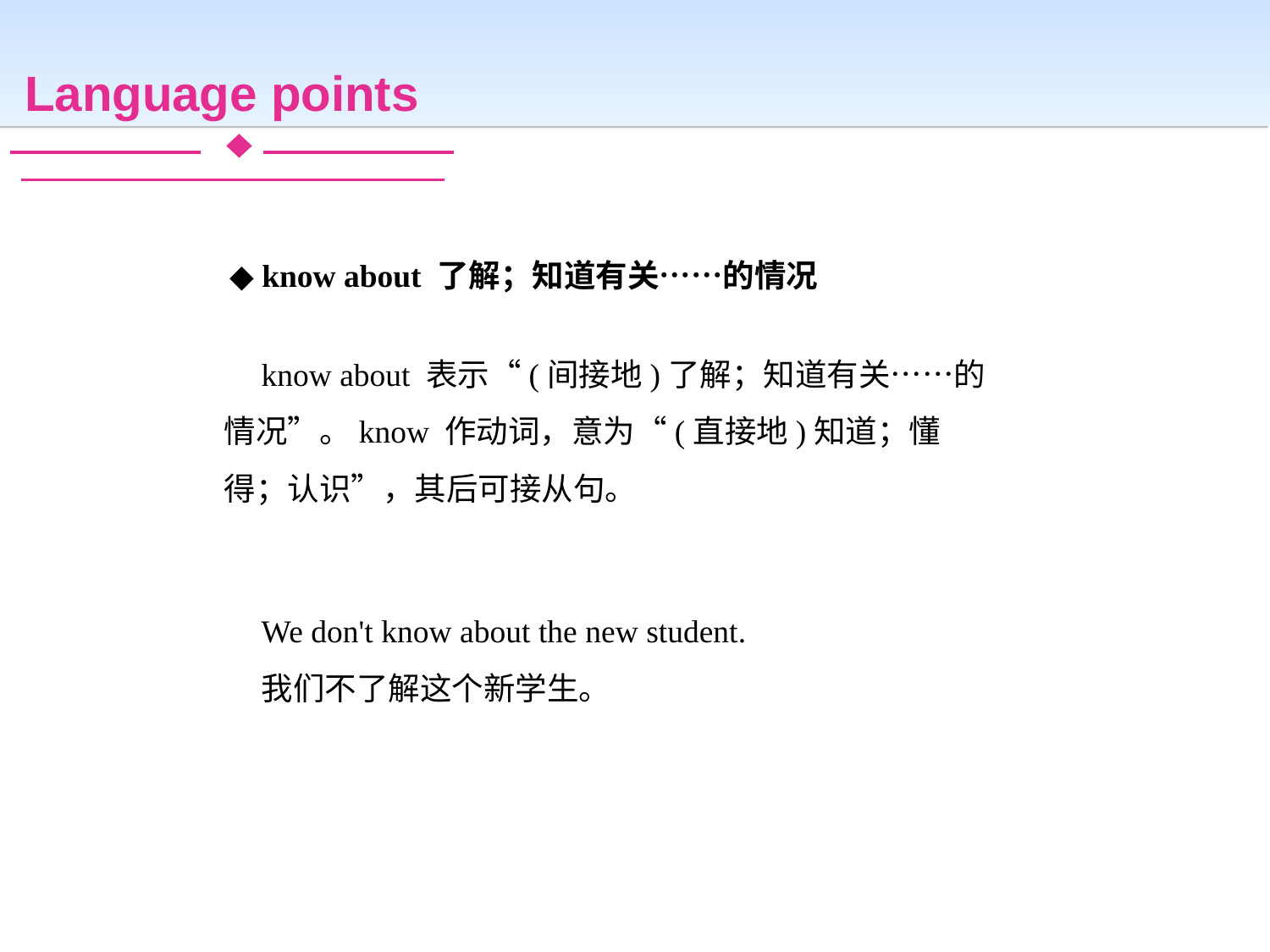

Language points

◆ know about 了解；知道有关……的情况
know about 表示“(间接地)了解；知道有关……的情况”。know 作动词，意为“(直接地)知道；懂得；认识”，其后可接从句。
We don't know about the new student.
我们不了解这个新学生。